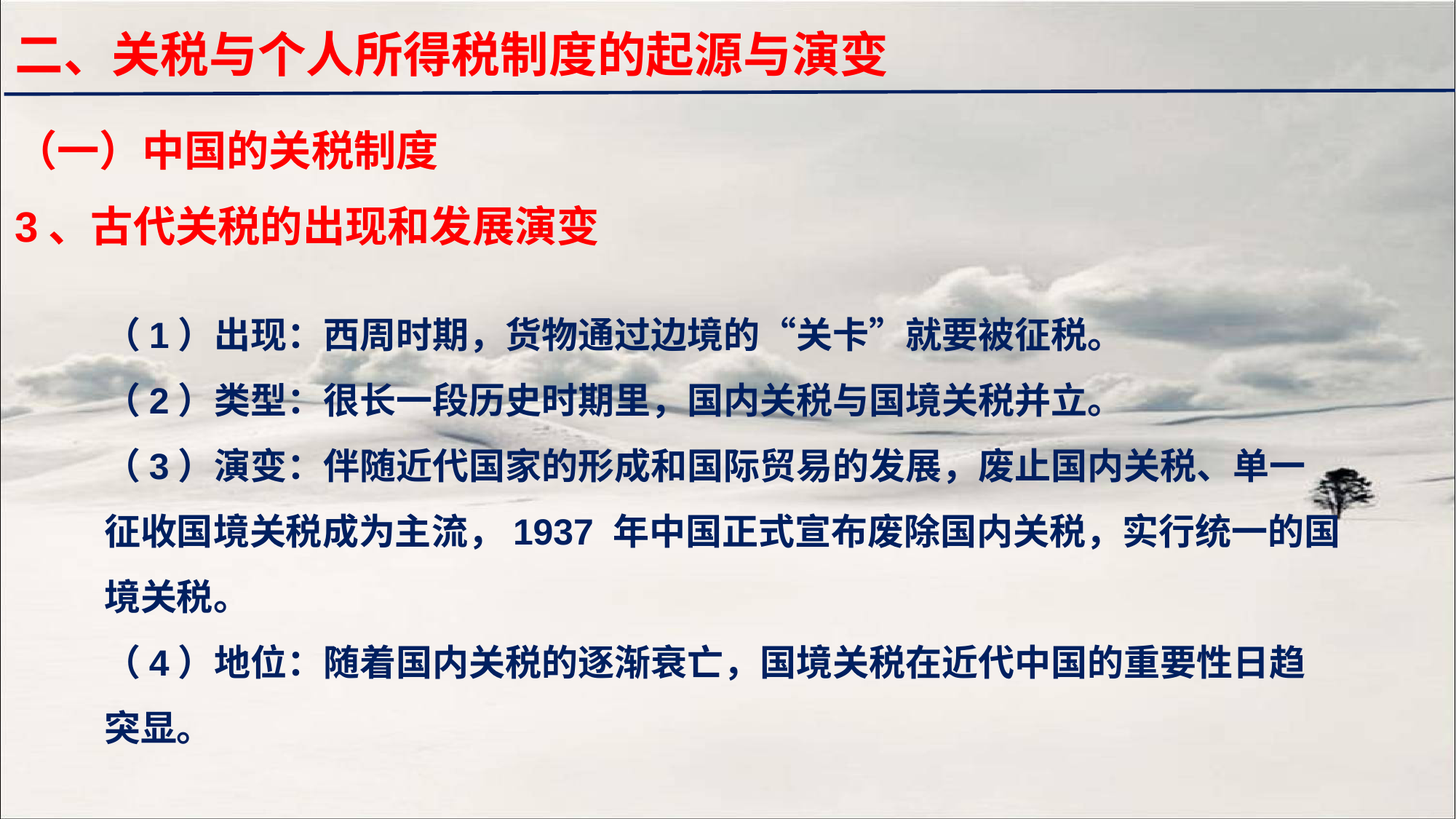

二、关税与个人所得税制度的起源与演变
（一）中国的关税制度
3、古代关税的出现和发展演变
（1）出现：西周时期，货物通过边境的“关卡”就要被征税。
（2）类型：很长一段历史时期里，国内关税与国境关税并立。
（3）演变：伴随近代国家的形成和国际贸易的发展，废止国内关税、单一征收国境关税成为主流，1937 年中国正式宣布废除国内关税，实行统一的国境关税。
（4）地位：随着国内关税的逐渐衰亡，国境关税在近代中国的重要性日趋突显。